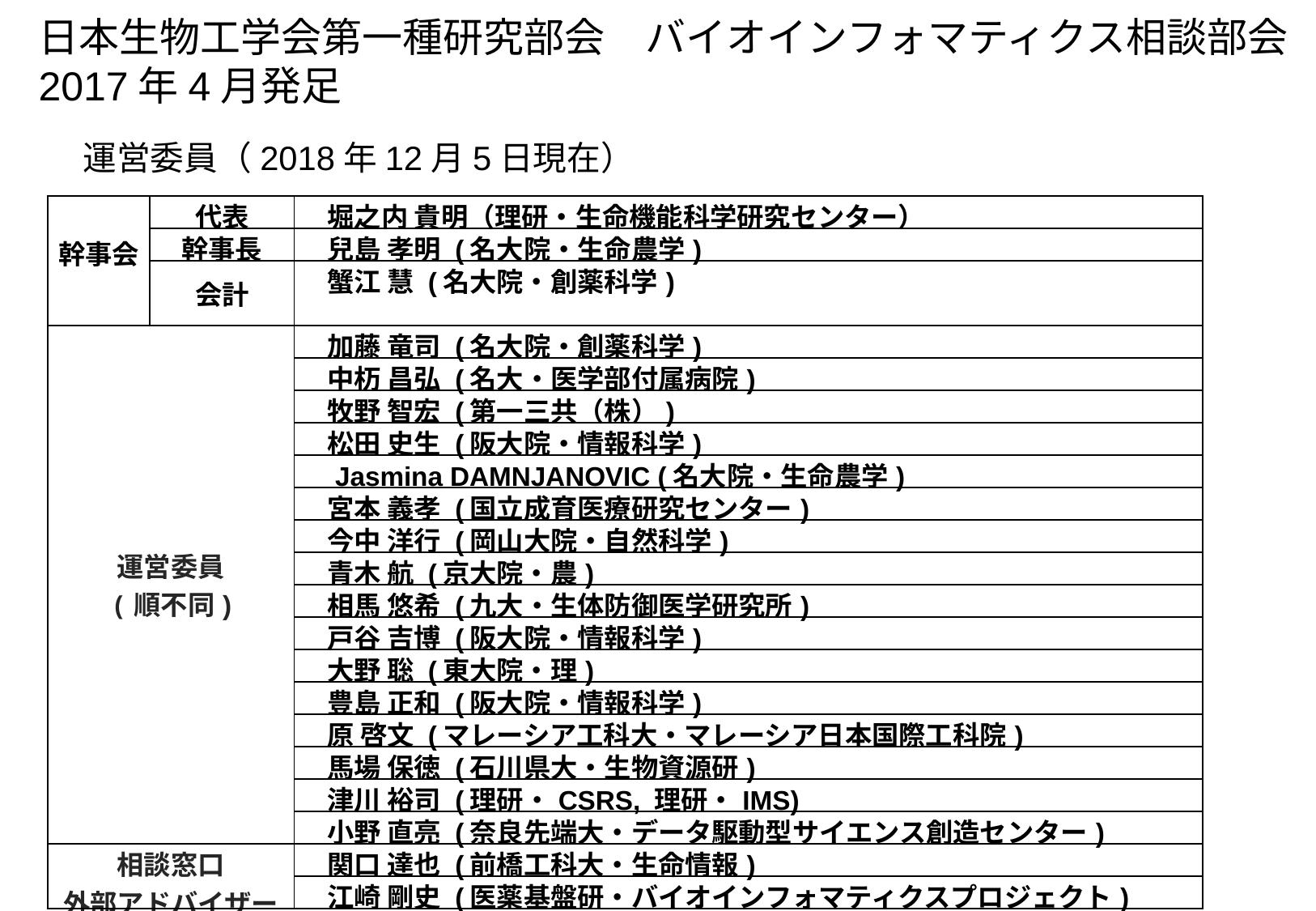

日本生物工学会第一種研究部会　バイオインフォマティクス相談部会
2017年4月発足
運営委員（2018年12月5日現在）
| 幹事会 | 代表 | 堀之内 貴明（理研・生命機能科学研究センター） |
| --- | --- | --- |
|  | 幹事長 | 兒島 孝明 (名大院・生命農学) |
|  | 会計 | 蟹江 慧 (名大院・創薬科学) |
| 運営委員 (順不同) |  | 加藤 竜司 (名大院・創薬科学) |
|  |  | 中杤 昌弘 (名大・医学部付属病院) |
|  |  | 牧野 智宏 (第一三共（株）) |
|  |  | 松田 史生 (阪大院・情報科学) |
|  |  | Jasmina DAMNJANOVIC (名大院・生命農学) |
|  |  | 宮本 義孝 (国立成育医療研究センター) |
|  |  | 今中 洋行 (岡山大院・自然科学) |
|  |  | 青木 航 (京大院・農) |
|  |  | 相馬 悠希 (九大・生体防御医学研究所) |
|  |  | 戸谷 吉博 (阪大院・情報科学) |
|  |  | 大野 聡 (東大院・理) |
|  |  | 豊島 正和 (阪大院・情報科学) |
|  |  | 原 啓文 (マレーシア工科大・マレーシア日本国際工科院) |
|  |  | 馬場 保徳 (石川県大・生物資源研) |
|  |  | 津川 裕司 (理研・CSRS, 理研・IMS) |
|  |  | 小野 直亮 (奈良先端大・データ駆動型サイエンス創造センター) |
| 相談窓口 外部アドバイザー |  | 関口 達也 (前橋工科大・生命情報) |
|  |  | 江崎 剛史 (医薬基盤研・バイオインフォマティクスプロジェクト) |